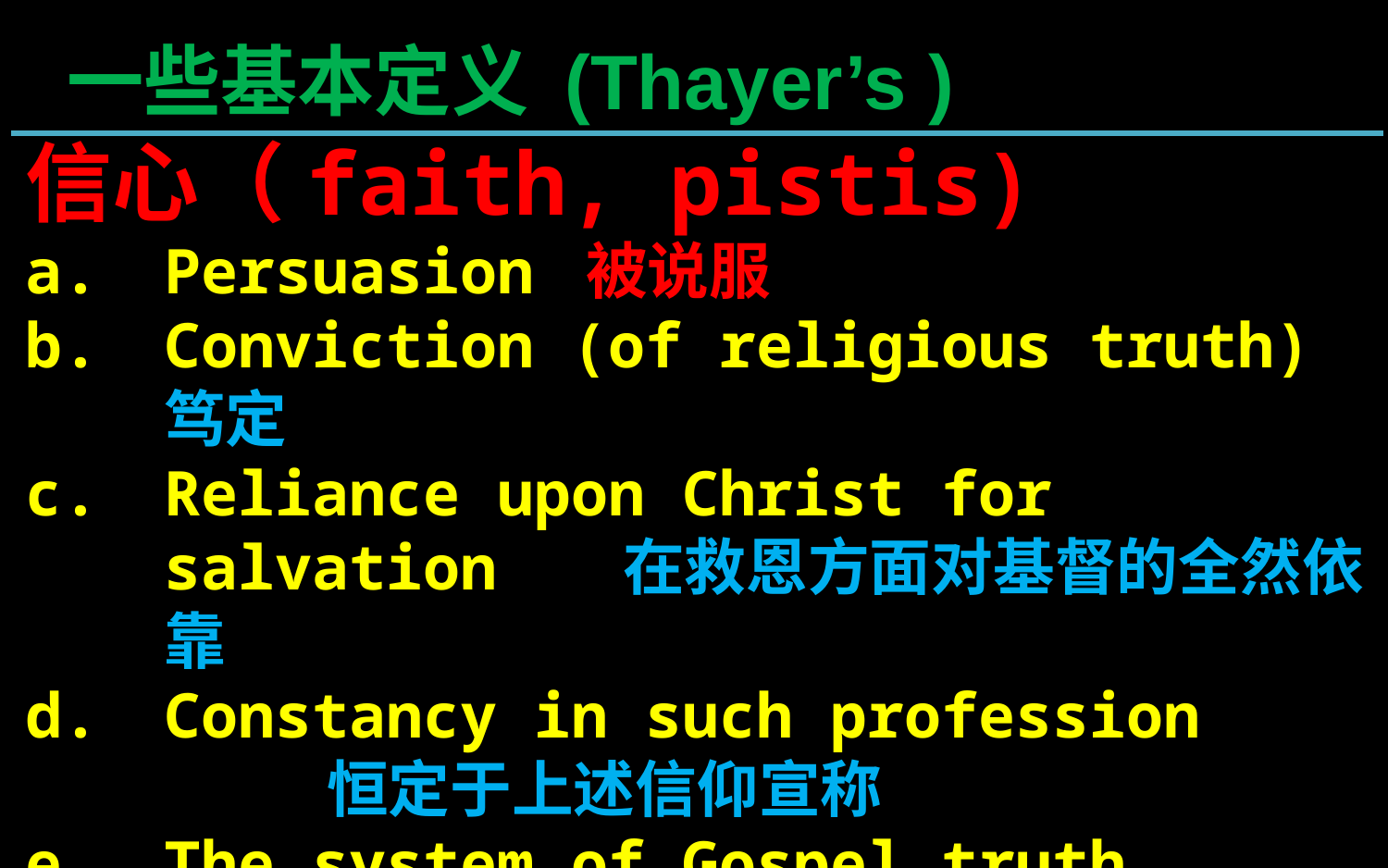

一些基本定义 (Thayer’s )
信心（faith, pistis)
Persuasion 被说服
Conviction (of religious truth)笃定
Reliance upon Christ for salvation   在救恩方面对基督的全然依靠
Constancy in such profession         恒定于上述信仰宣称
The system of Gospel truth itself
	福音真理体系